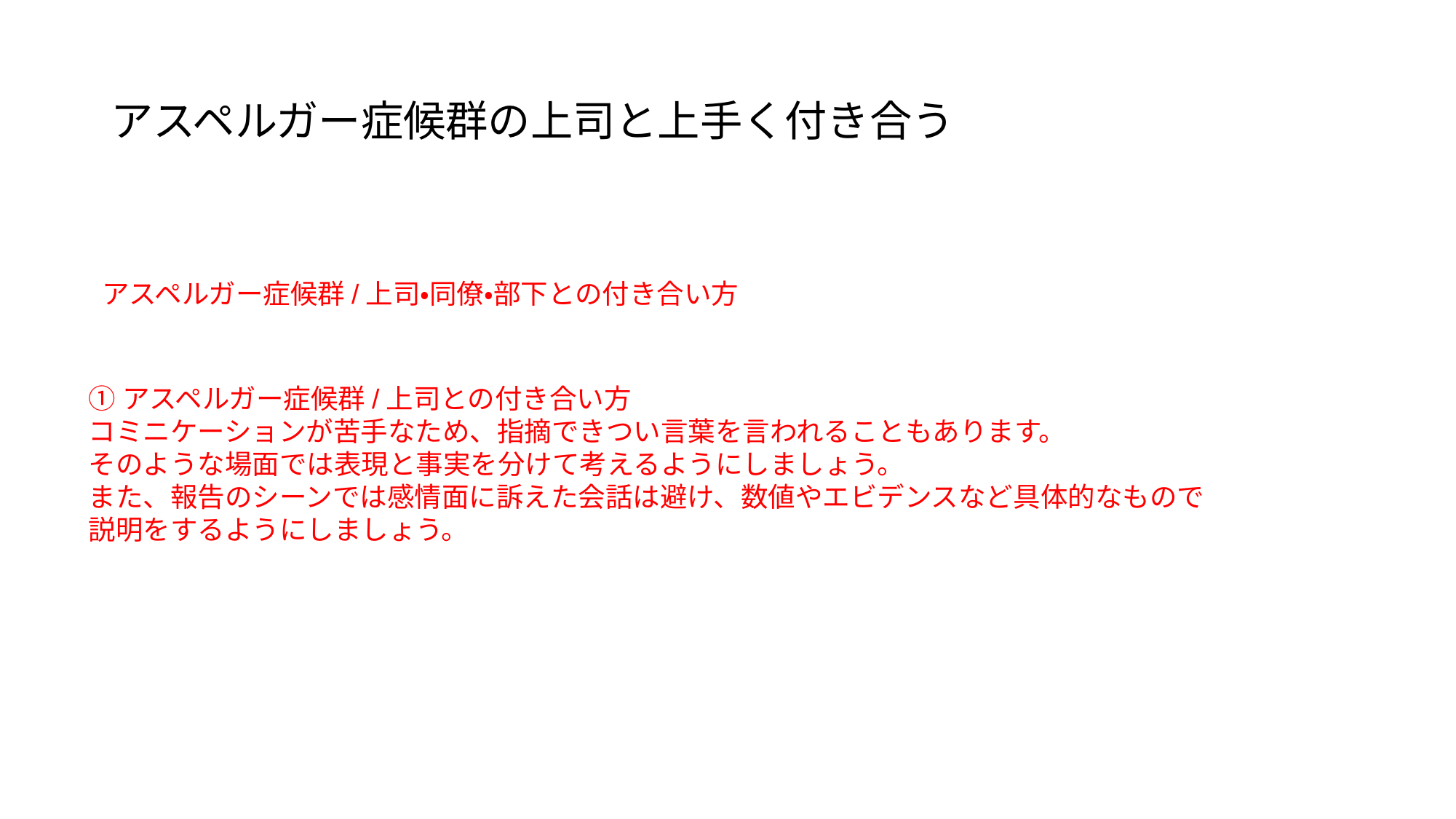

# アスペルガー症候群の上司と上手く付き合う

アスペルガー症候群/上司・同僚・部下との付き合い方

①アスペルガー症候群/上司との付き合い方
コミニケーションが苦手なため、指摘できつい言葉を言われることもあります。
そのような場面では表現と事実を分けて考えるようにしましょう。
また、報告のシーンでは感情面に訴えた会話は避け、数値やエビデンスなど具体的なもので
説明をするようにしましょう。